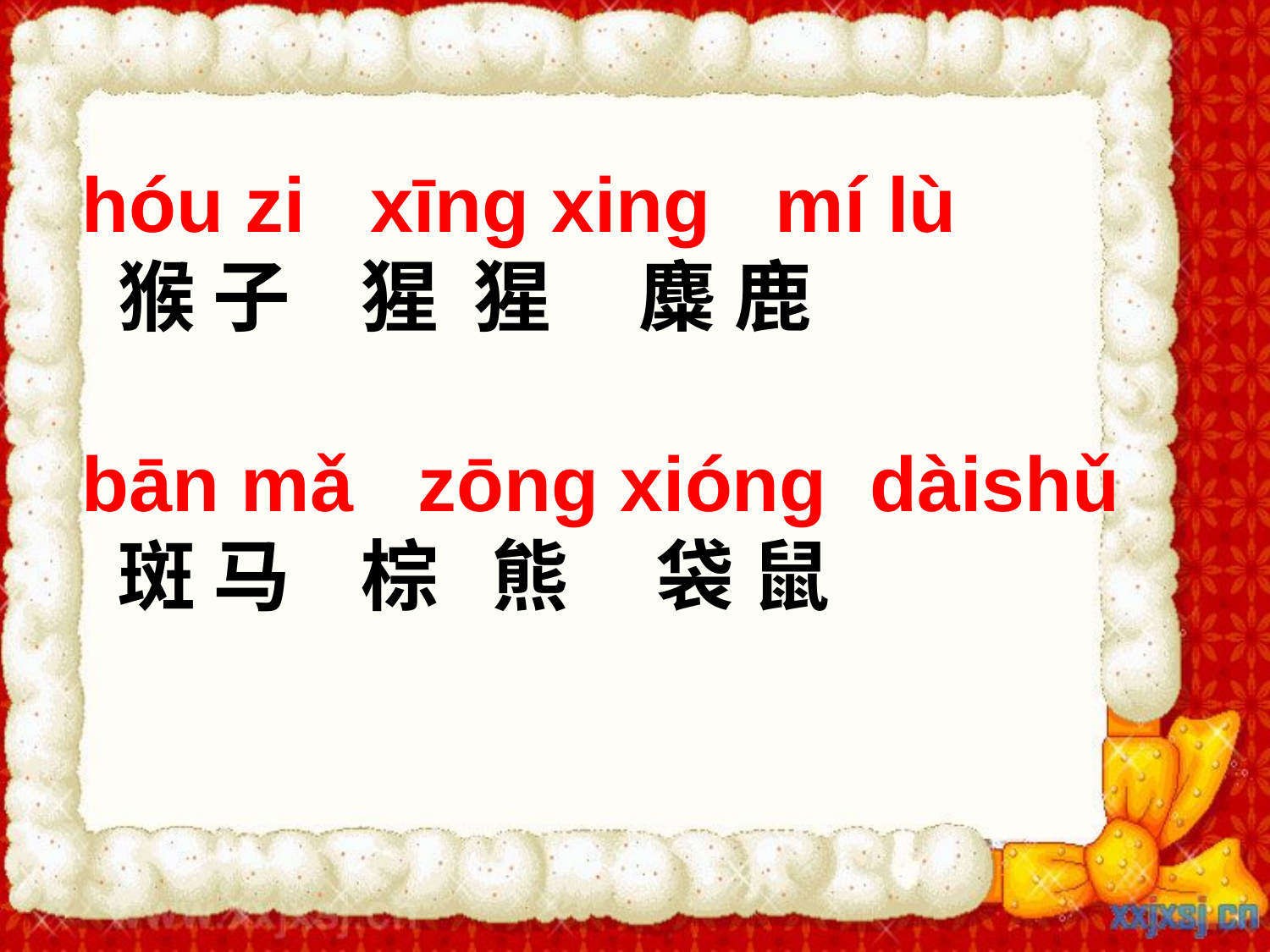

hóu zi   xīnɡ xinɡ   mí lù
 猴 子    猩  猩     麋 鹿

bān mǎ   zōnɡ xiónɡ  dàishǔ
 斑 马    棕   熊     袋 鼠